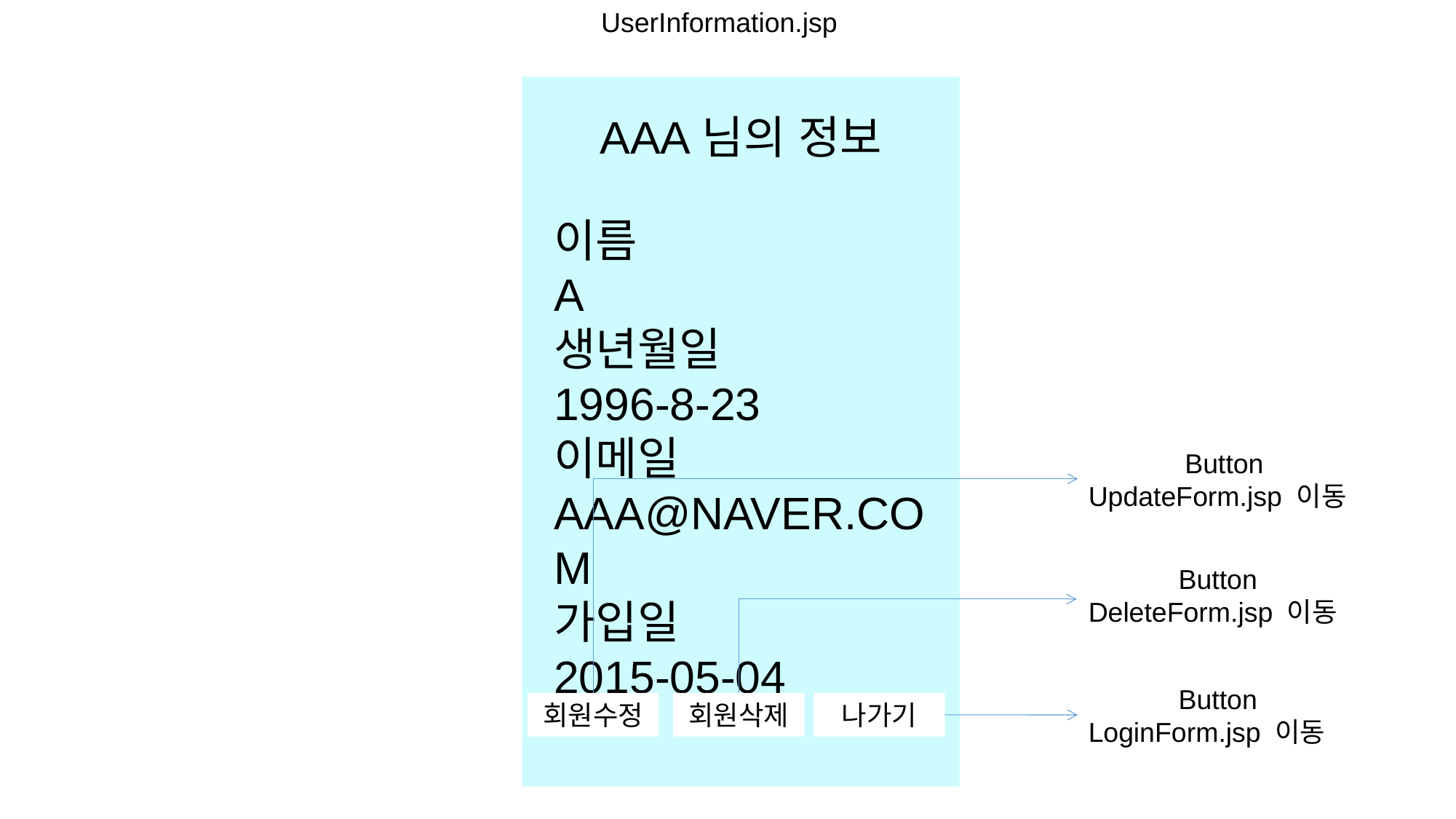

UserInformation.jsp

AAA님의 정보
이름
A
생년월일
1996-8-23
이메일
AAA@NAVER.COM
가입일
2015-05-04

Button
UpdateForm.jsp 이동
Button
DeleteForm.jsp 이동
Button
LoginForm.jsp 이동
회원수정
회원삭제
나가기